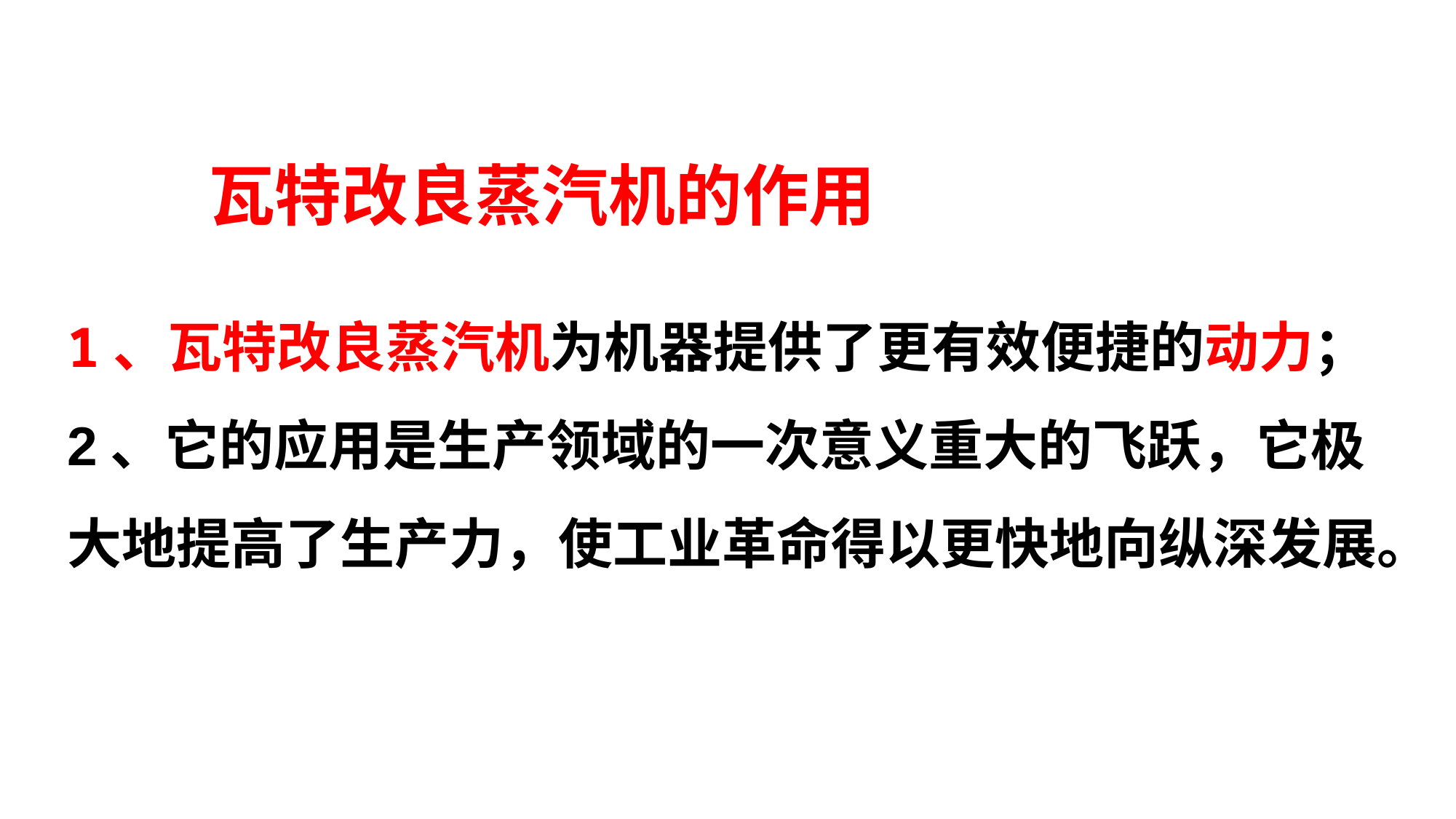

瓦特改良蒸汽机的作用
1、瓦特改良蒸汽机为机器提供了更有效便捷的动力；
2、它的应用是生产领域的一次意义重大的飞跃，它极
大地提高了生产力，使工业革命得以更快地向纵深发展。